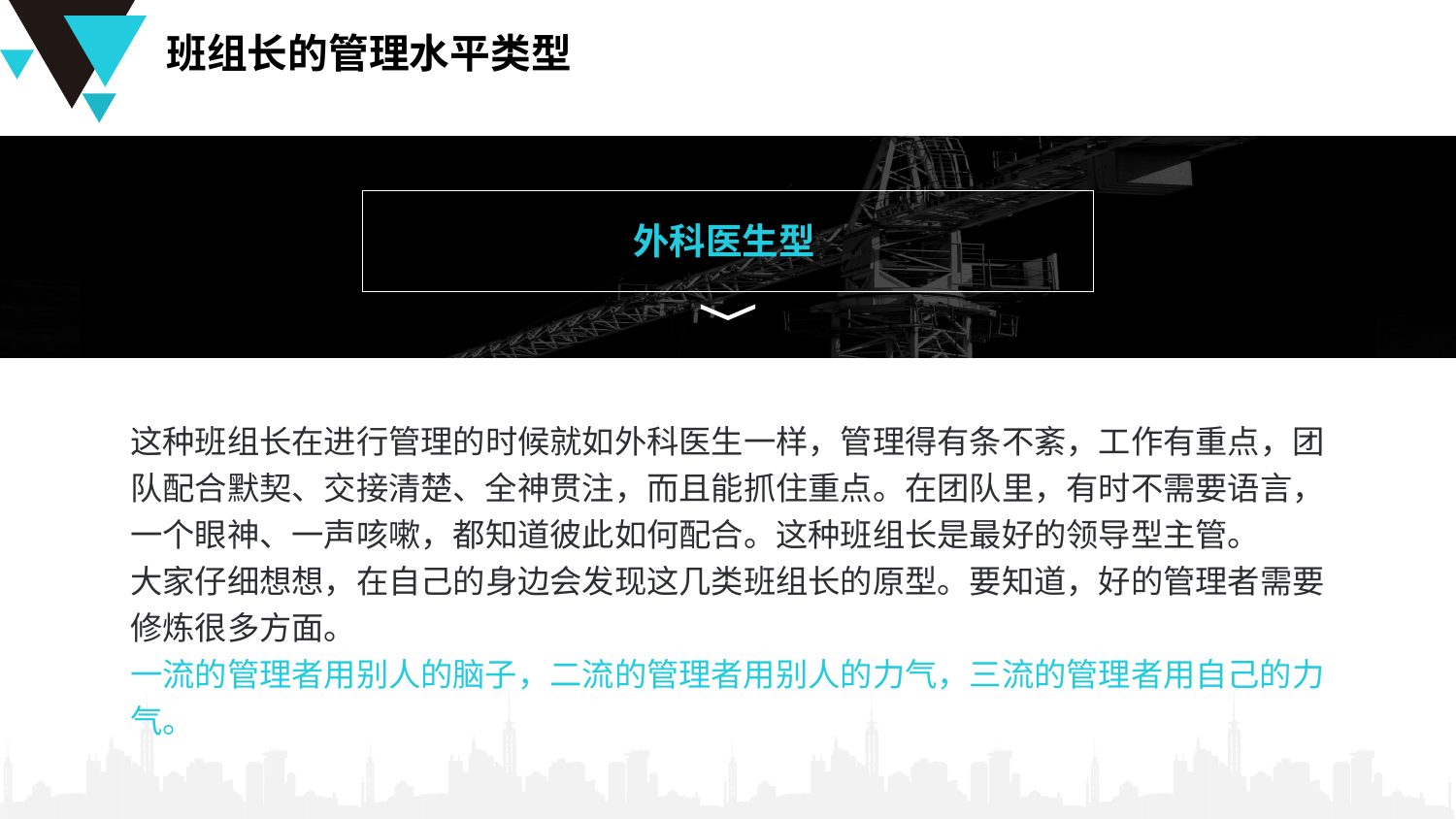

班组长的管理水平类型

外科医生型
这种班组长在进行管理的时候就如外科医生一样，管理得有条不紊，工作有重点，团队配合默契、交接清楚、全神贯注，而且能抓住重点。在团队里，有时不需要语言，一个眼神、一声咳嗽，都知道彼此如何配合。这种班组长是最好的领导型主管。
大家仔细想想，在自己的身边会发现这几类班组长的原型。要知道，好的管理者需要修炼很多方面。
一流的管理者用别人的脑子，二流的管理者用别人的力气，三流的管理者用自己的力气。